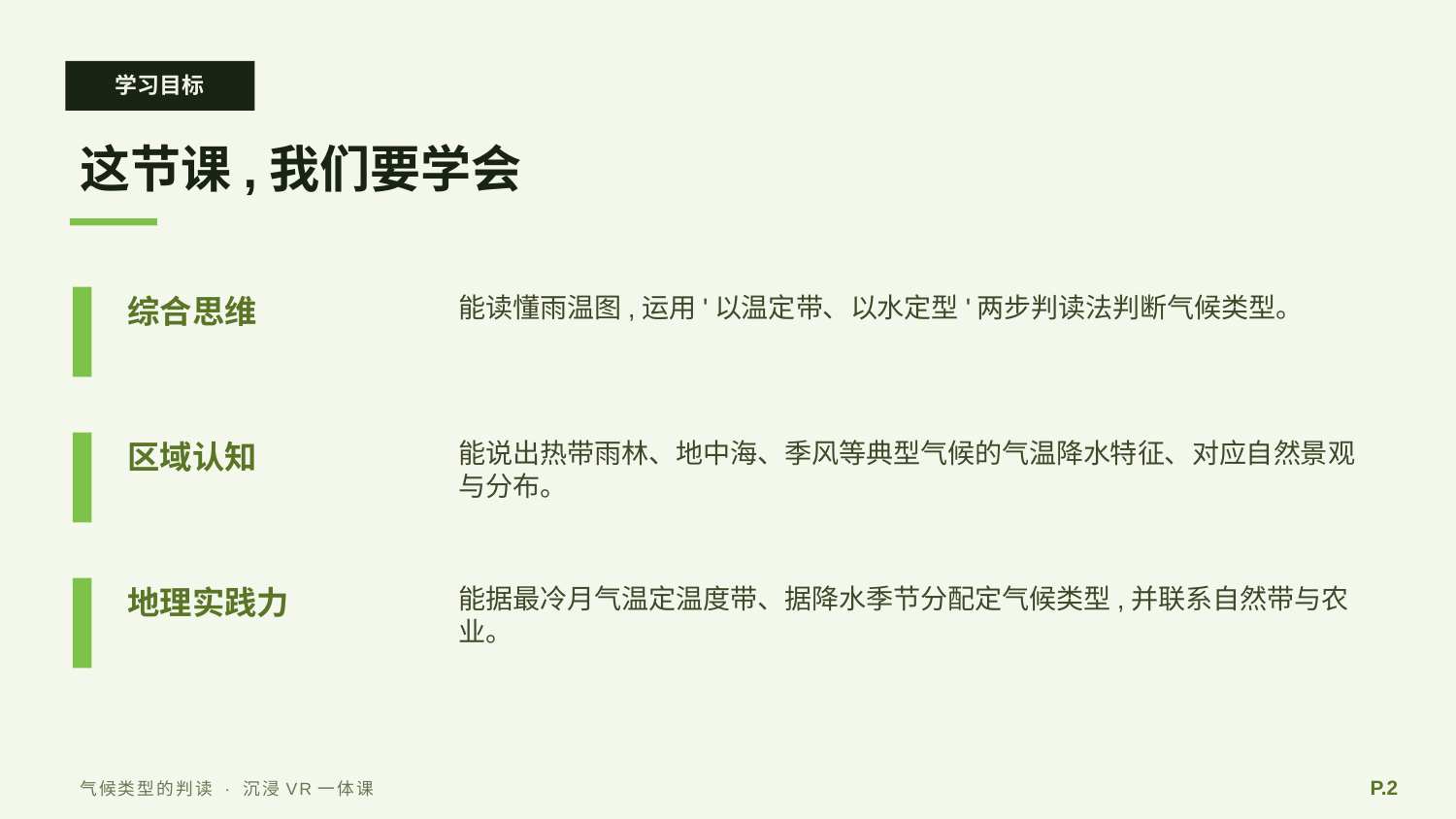

学习目标

这节课,我们要学会

综合思维
能读懂雨温图,运用'以温定带、以水定型'两步判读法判断气候类型。

区域认知
能说出热带雨林、地中海、季风等典型气候的气温降水特征、对应自然景观与分布。

地理实践力
能据最冷月气温定温度带、据降水季节分配定气候类型,并联系自然带与农业。

P.2
气候类型的判读 · 沉浸VR一体课